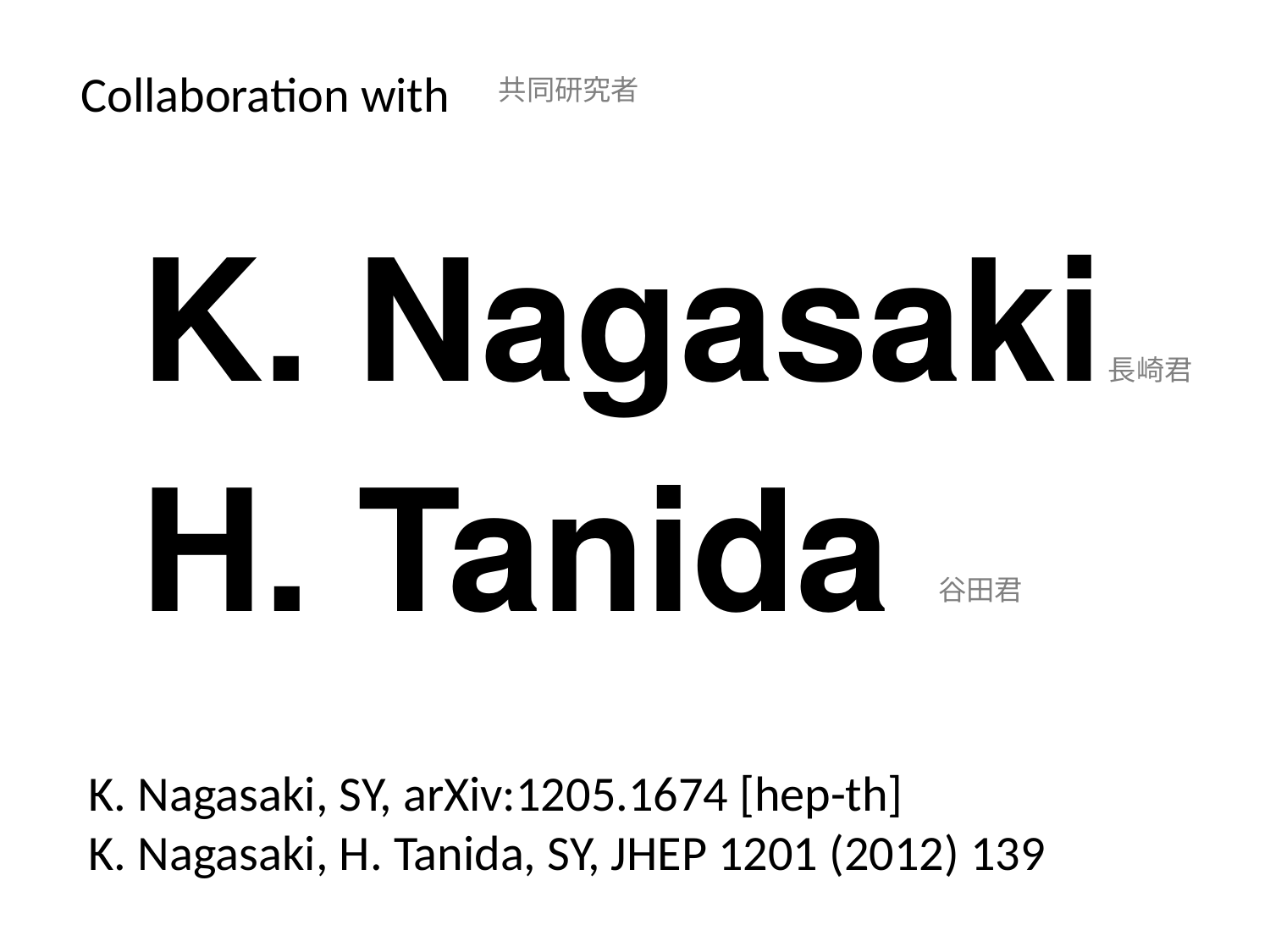

Collaboration with
共同研究者
K. Nagasaki
長崎君
H. Tanida
谷田君
K. Nagasaki, SY, arXiv:1205.1674 [hep-th]
K. Nagasaki, H. Tanida, SY, JHEP 1201 (2012) 139